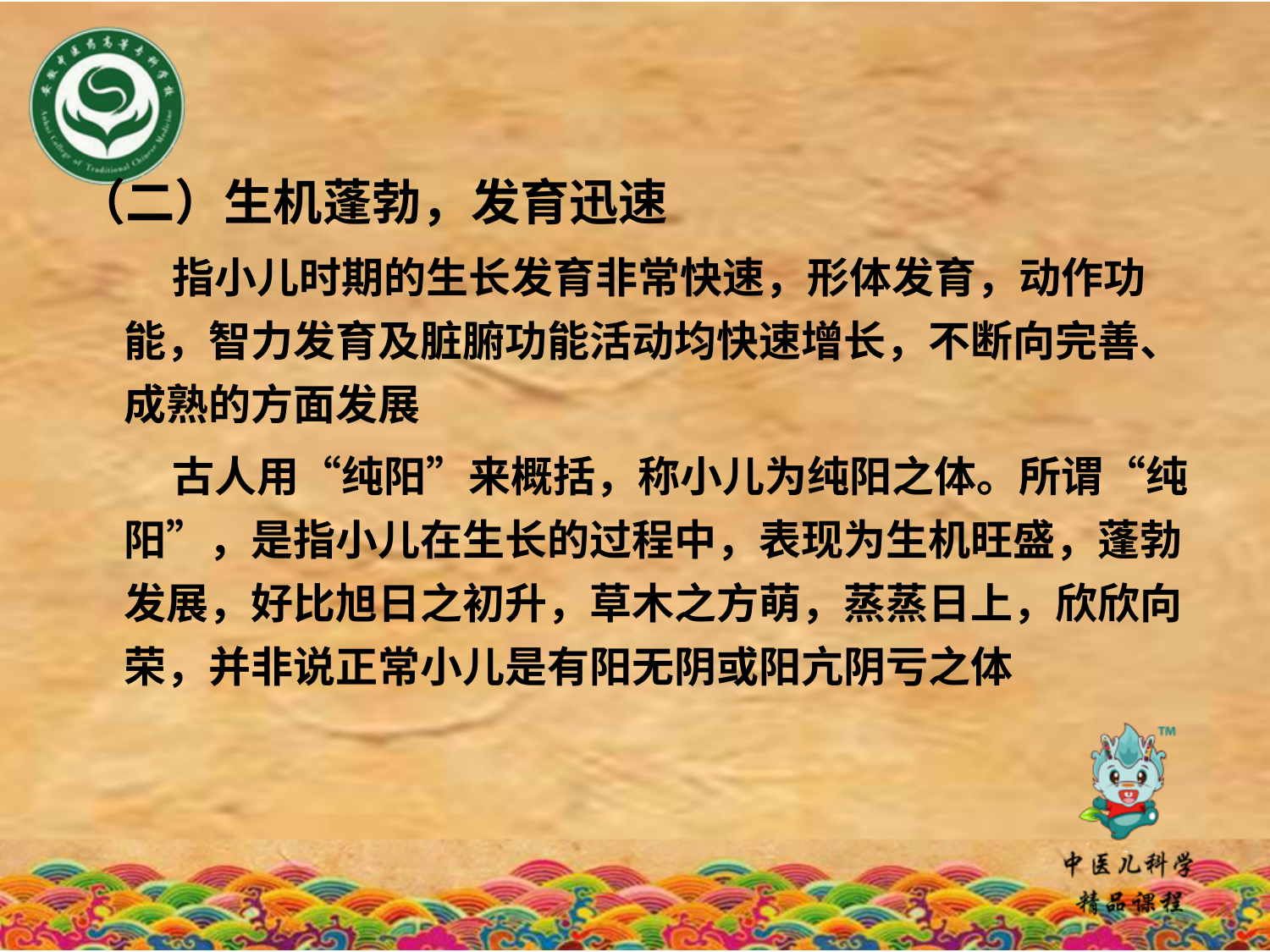

（二）生机蓬勃，发育迅速
         指小儿时期的生长发育非常快速，形体发育，动作功能，智力发育及脏腑功能活动均快速增长，不断向完善、成熟的方面发展
         古人用“纯阳”来概括，称小儿为纯阳之体。所谓“纯阳”，是指小儿在生长的过程中，表现为生机旺盛，蓬勃发展，好比旭日之初升，草木之方萌，蒸蒸日上，欣欣向荣，并非说正常小儿是有阳无阴或阳亢阴亏之体